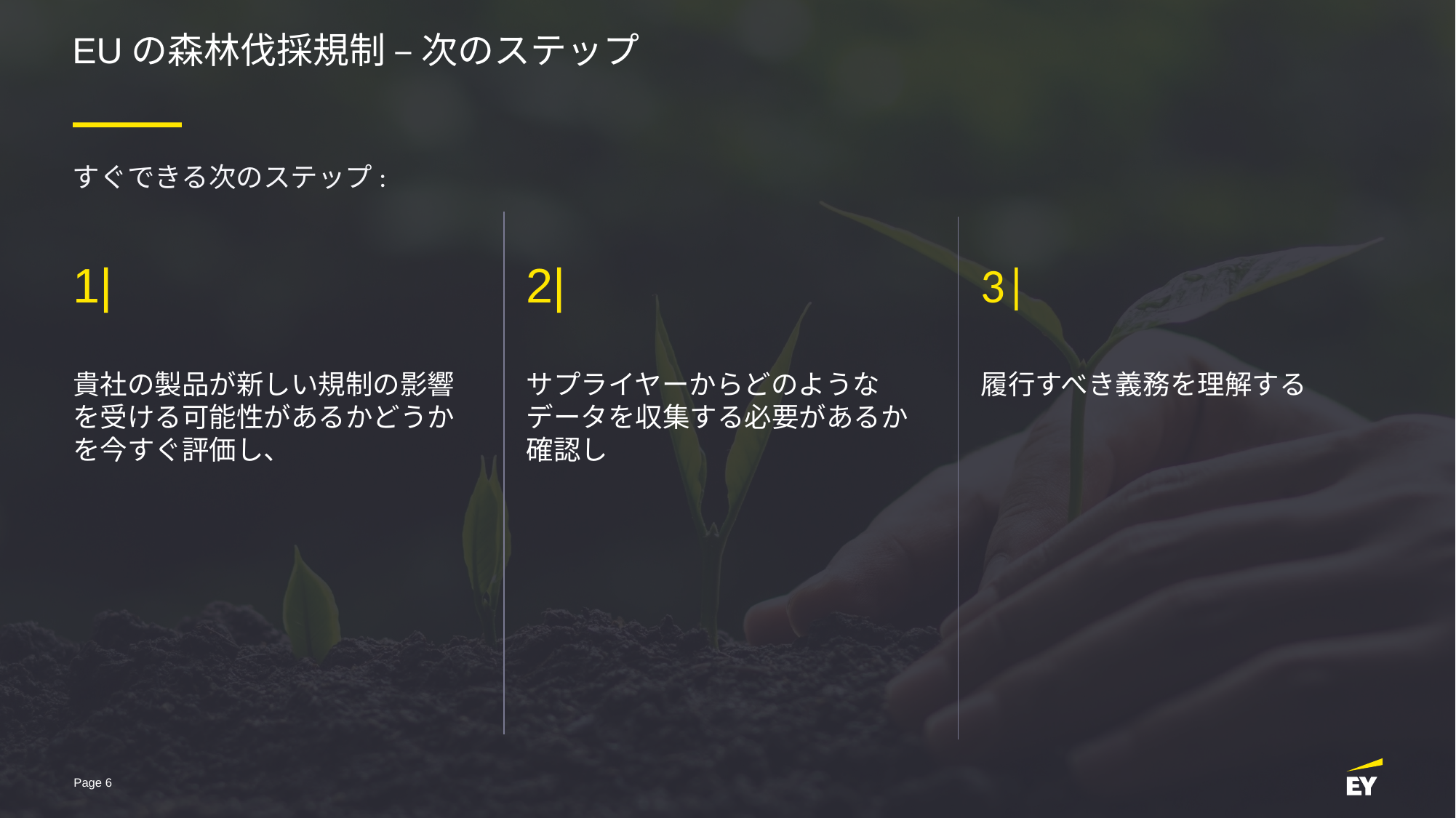

# EUの森林伐採規制 – 次のステップ
すぐできる次のステップ:
1|
貴社の製品が新しい規制の影響を受ける可能性があるかどうかを今すぐ評価し、
2|
サプライヤーからどのようなデータを収集する必要があるか確認し
3|
履行すべき義務を理解する